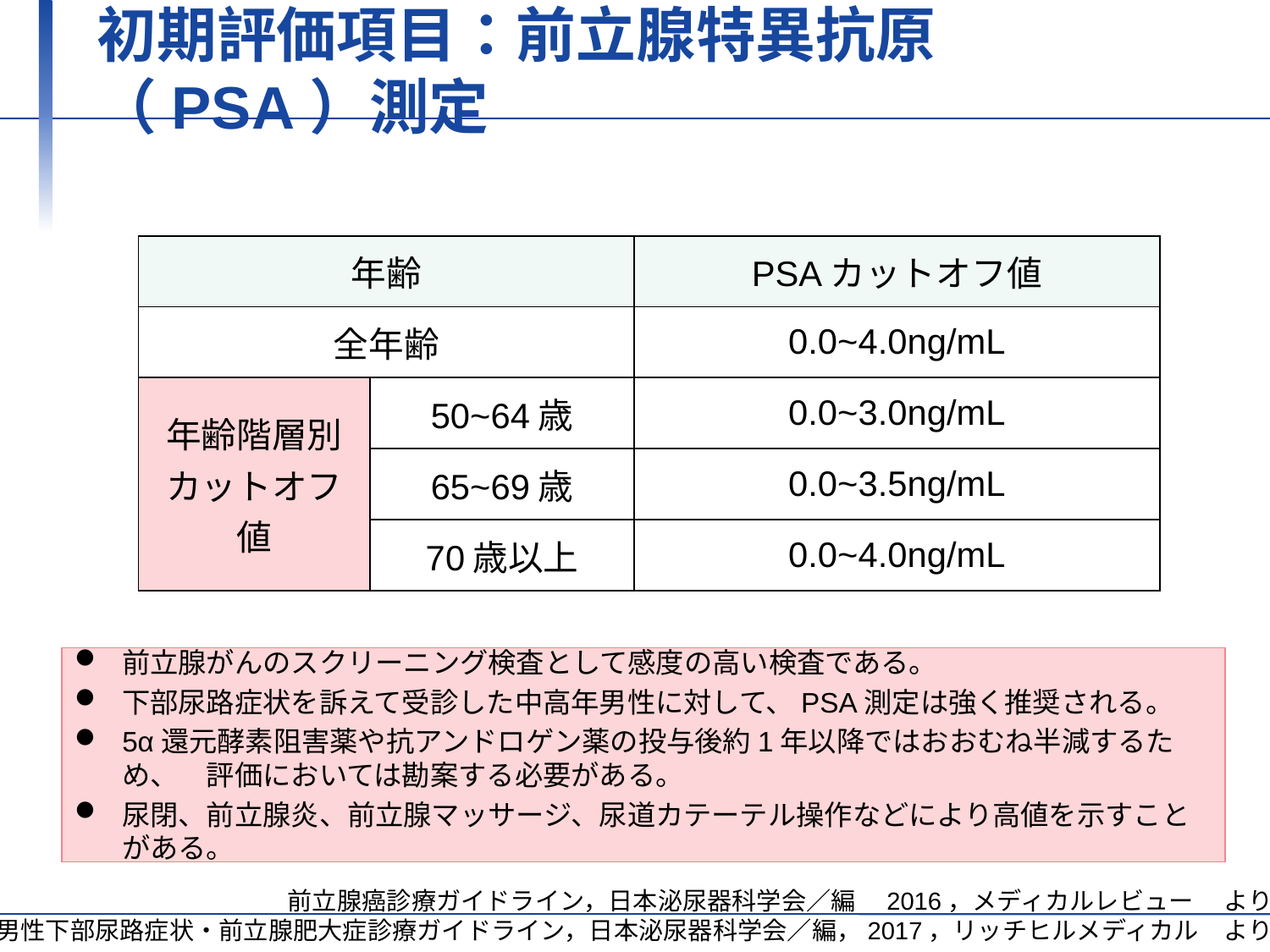

# 初期評価項目：前立腺特異抗原（PSA）測定
| 年齢 |  | PSAカットオフ値 |
| --- | --- | --- |
| 全年齢 |  | 0.0~4.0ng/mL |
| 年齢階層別カットオフ値 | 50~64歳 | 0.0~3.0ng/mL |
|  | 65~69歳 | 0.0~3.5ng/mL |
|  | 70歳以上 | 0.0~4.0ng/mL |
前立腺がんのスクリーニング検査として感度の高い検査である。
下部尿路症状を訴えて受診した中高年男性に対して、PSA測定は強く推奨される。
5α還元酵素阻害薬や抗アンドロゲン薬の投与後約1年以降ではおおむね半減するため、　評価においては勘案する必要がある。
尿閉、前立腺炎、前立腺マッサージ、尿道カテーテル操作などにより高値を示すことがある。
前立腺癌診療ガイドライン，日本泌尿器科学会／編　2016，メディカルレビュー　 より改変
男性下部尿路症状・前立腺肥大症診療ガイドライン，日本泌尿器科学会／編，2017，リッチヒルメディカル　より改変